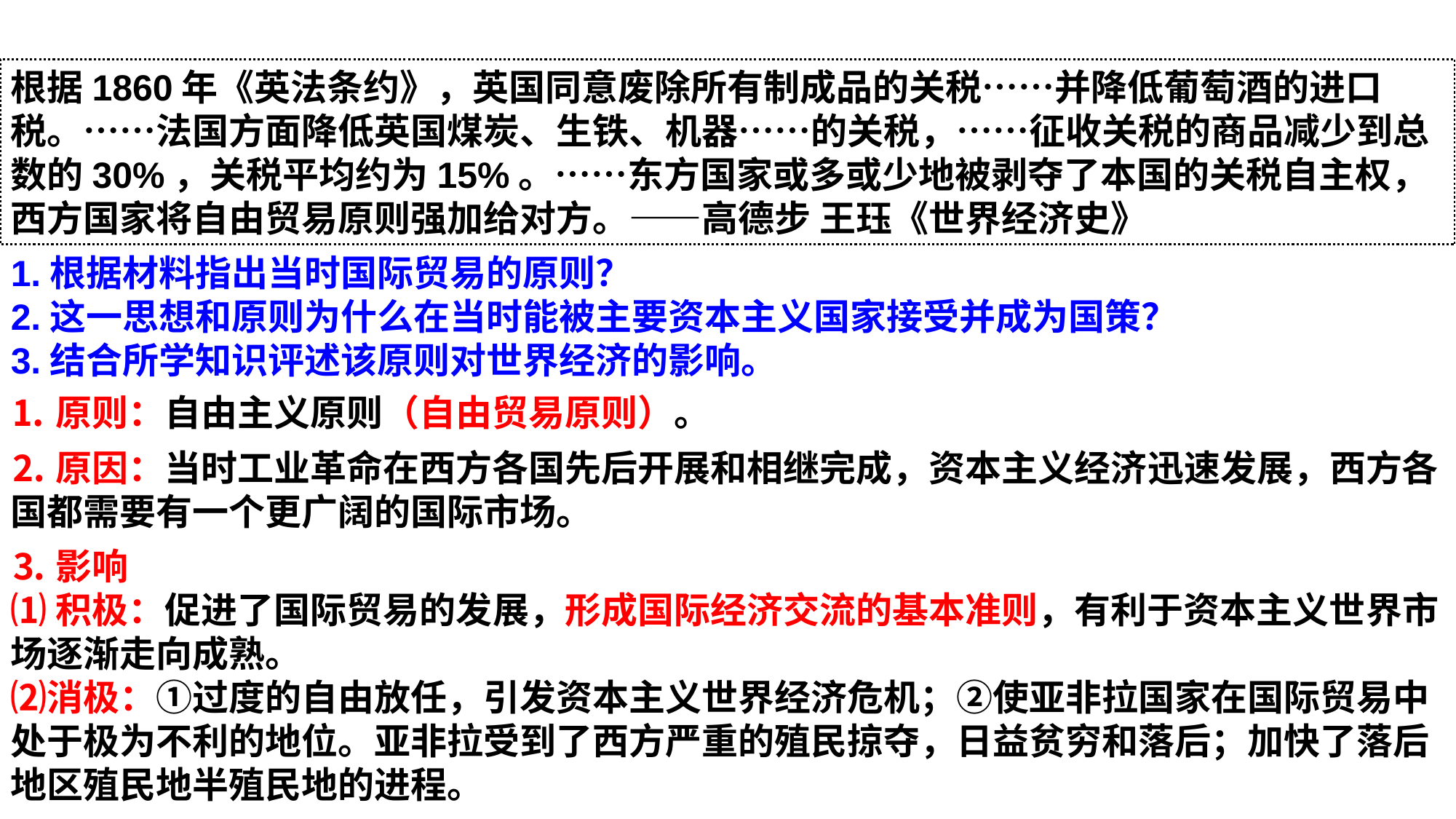

根据1860年《英法条约》，英国同意废除所有制成品的关税……并降低葡萄酒的进口税。……法国方面降低英国煤炭、生铁、机器……的关税，……征收关税的商品减少到总数的30%，关税平均约为15%。……东方国家或多或少地被剥夺了本国的关税自主权，西方国家将自由贸易原则强加给对方。——高德步 王珏《世界经济史》
1.根据材料指出当时国际贸易的原则？
2.这一思想和原则为什么在当时能被主要资本主义国家接受并成为国策？
3.结合所学知识评述该原则对世界经济的影响。
⒈原则：自由主义原则（自由贸易原则）。
⒉原因：当时工业革命在西方各国先后开展和相继完成，资本主义经济迅速发展，西方各国都需要有一个更广阔的国际市场。
⒊影响
⑴积极：促进了国际贸易的发展，形成国际经济交流的基本准则，有利于资本主义世界市场逐渐走向成熟。
⑵消极：①过度的自由放任，引发资本主义世界经济危机；②使亚非拉国家在国际贸易中处于极为不利的地位。亚非拉受到了西方严重的殖民掠夺，日益贫穷和落后；加快了落后地区殖民地半殖民地的进程。